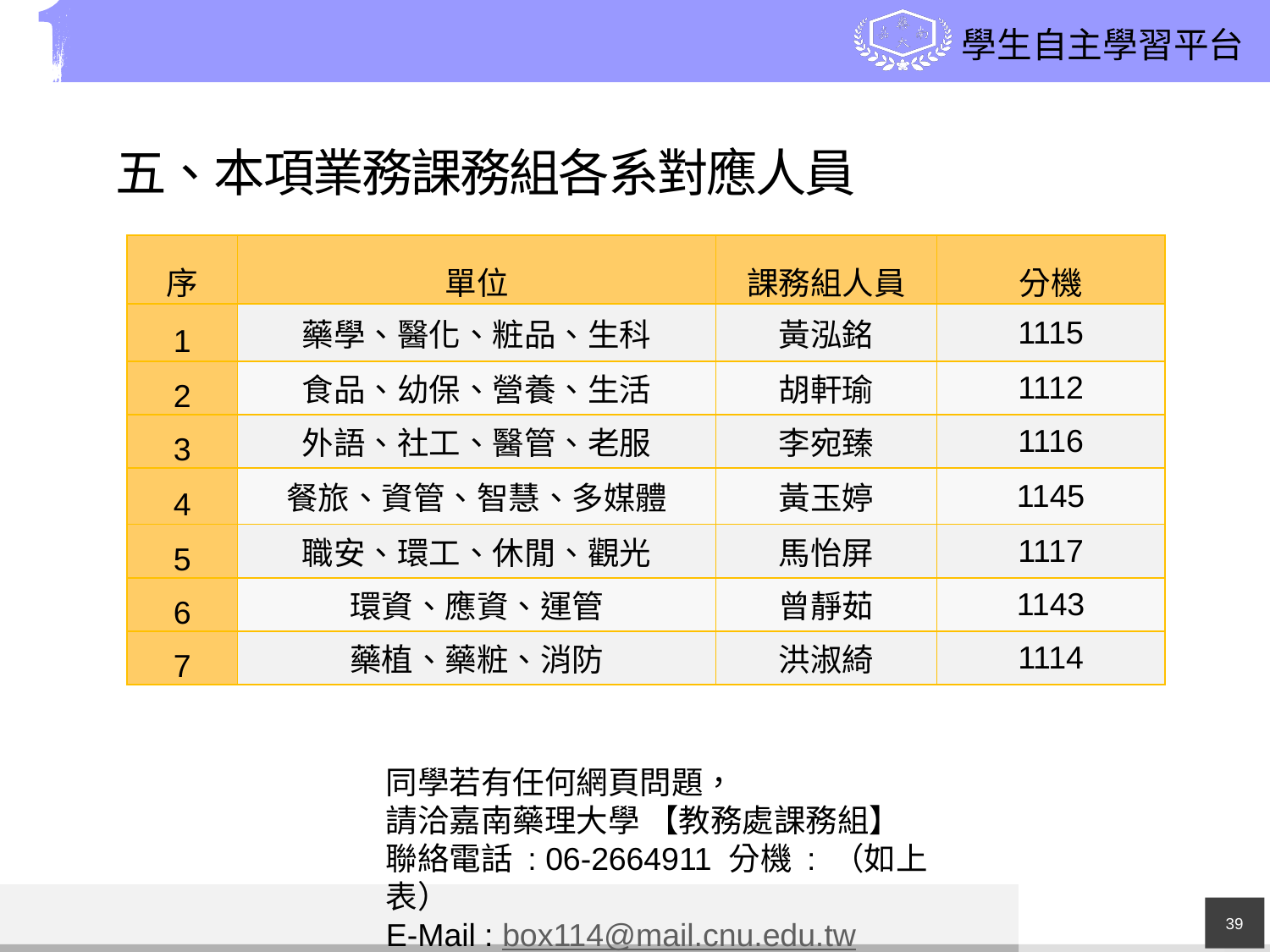

# 五、本項業務課務組各系對應人員
| 序 | 單位 | 課務組人員 | 分機 |
| --- | --- | --- | --- |
| 1 | 藥學、醫化、粧品、生科 | 黃泓銘 | 1115 |
| 2 | 食品、幼保、營養、生活 | 胡軒瑜 | 1112 |
| 3 | 外語、社工、醫管、老服 | 李宛臻 | 1116 |
| 4 | 餐旅、資管、智慧、多媒體 | 黃玉婷 | 1145 |
| 5 | 職安、環工、休閒、觀光 | 馬怡屏 | 1117 |
| 6 | 環資、應資、運管 | 曾靜茹 | 1143 |
| 7 | 藥植、藥粧、消防 | 洪淑綺 | 1114 |
同學若有任何網頁問題，
請洽嘉南藥理大學 【教務處課務組】
聯絡電話 : 06-2664911 分機 : （如上表）
E-Mail : box114@mail.cnu.edu.tw
39